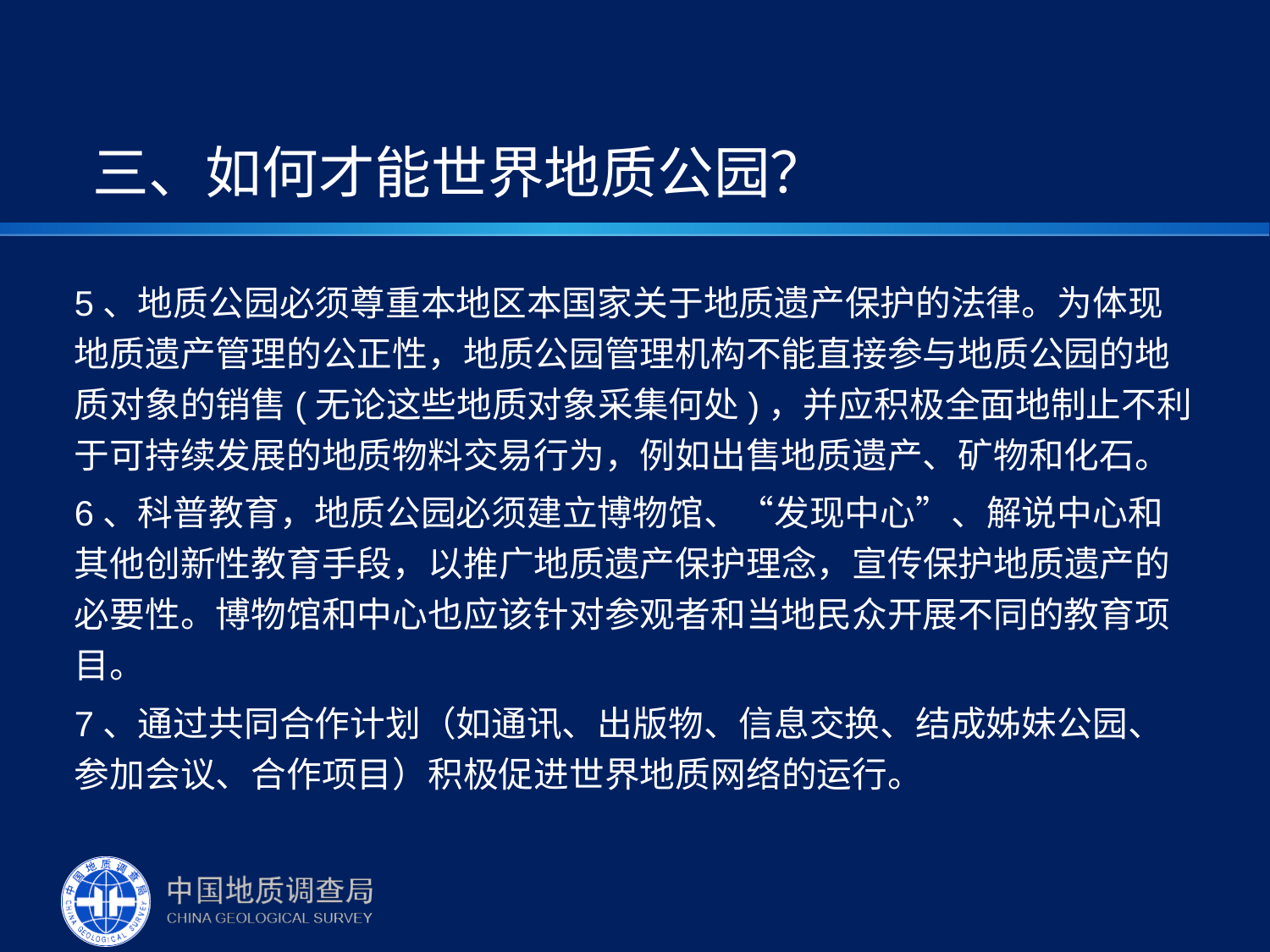

# 三、如何才能世界地质公园？
5、地质公园必须尊重本地区本国家关于地质遗产保护的法律。为体现地质遗产管理的公正性，地质公园管理机构不能直接参与地质公园的地质对象的销售(无论这些地质对象采集何处)，并应积极全面地制止不利于可持续发展的地质物料交易行为，例如出售地质遗产、矿物和化石。
6、科普教育，地质公园必须建立博物馆、“发现中心”、解说中心和其他创新性教育手段，以推广地质遗产保护理念，宣传保护地质遗产的必要性。博物馆和中心也应该针对参观者和当地民众开展不同的教育项目。
7、通过共同合作计划（如通讯、出版物、信息交换、结成姊妹公园、参加会议、合作项目）积极促进世界地质网络的运行。